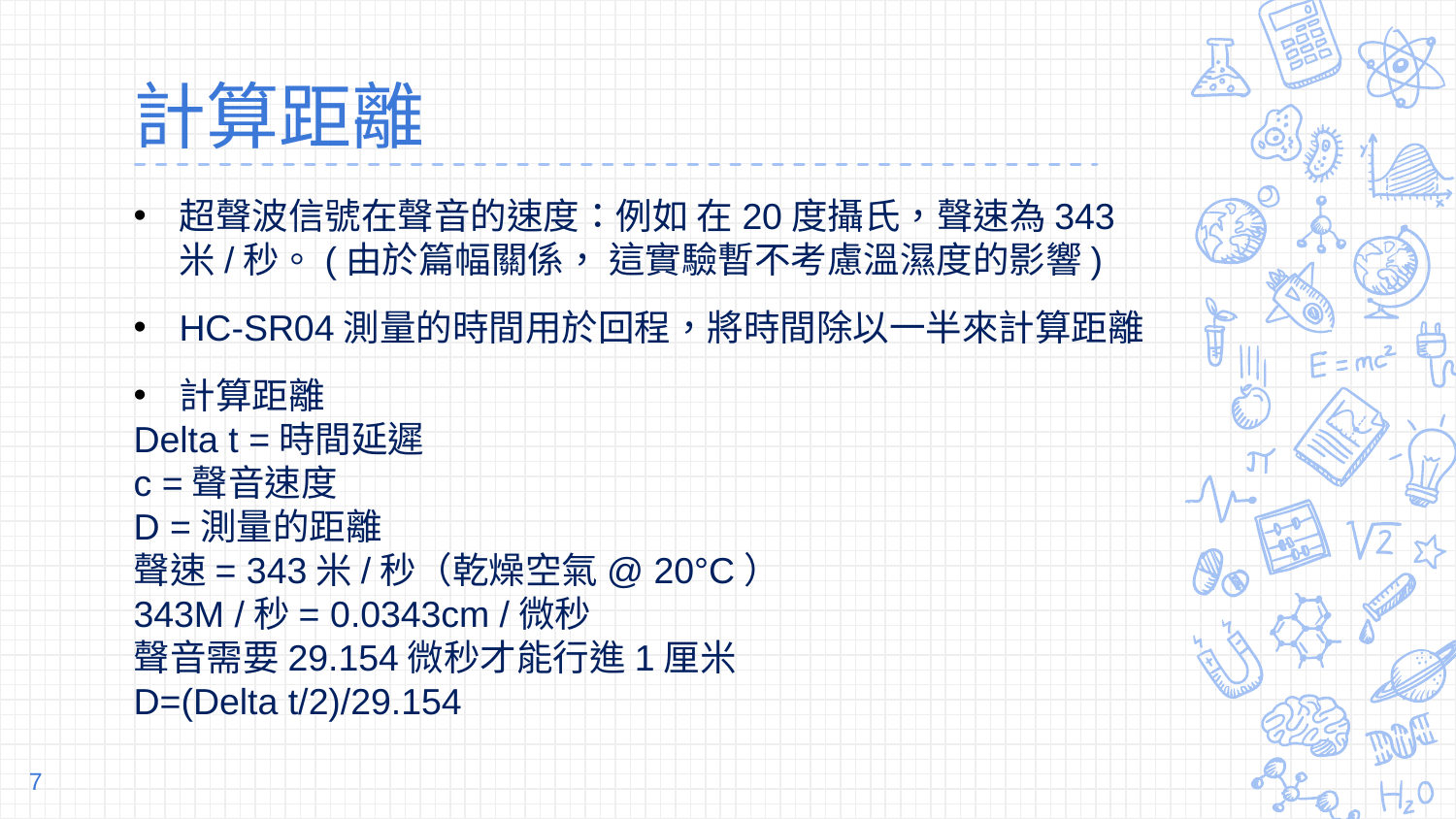

# 計算距離
超聲波信號在聲音的速度：例如 在20度攝氏，聲速為343米/秒。(由於篇幅關係， 這實驗暫不考慮溫濕度的影響)
HC-SR04測量的時間用於回程，將時間除以一半來計算距離
計算距離
Delta t =時間延遲
c =聲音速度
D =測量的距離
聲速= 343米/秒（乾燥空氣@ 20°C）
343M /秒= 0.0343cm /微秒
聲音需要29.154微秒才能行進1厘米
D=(Delta t/2)/29.154
7